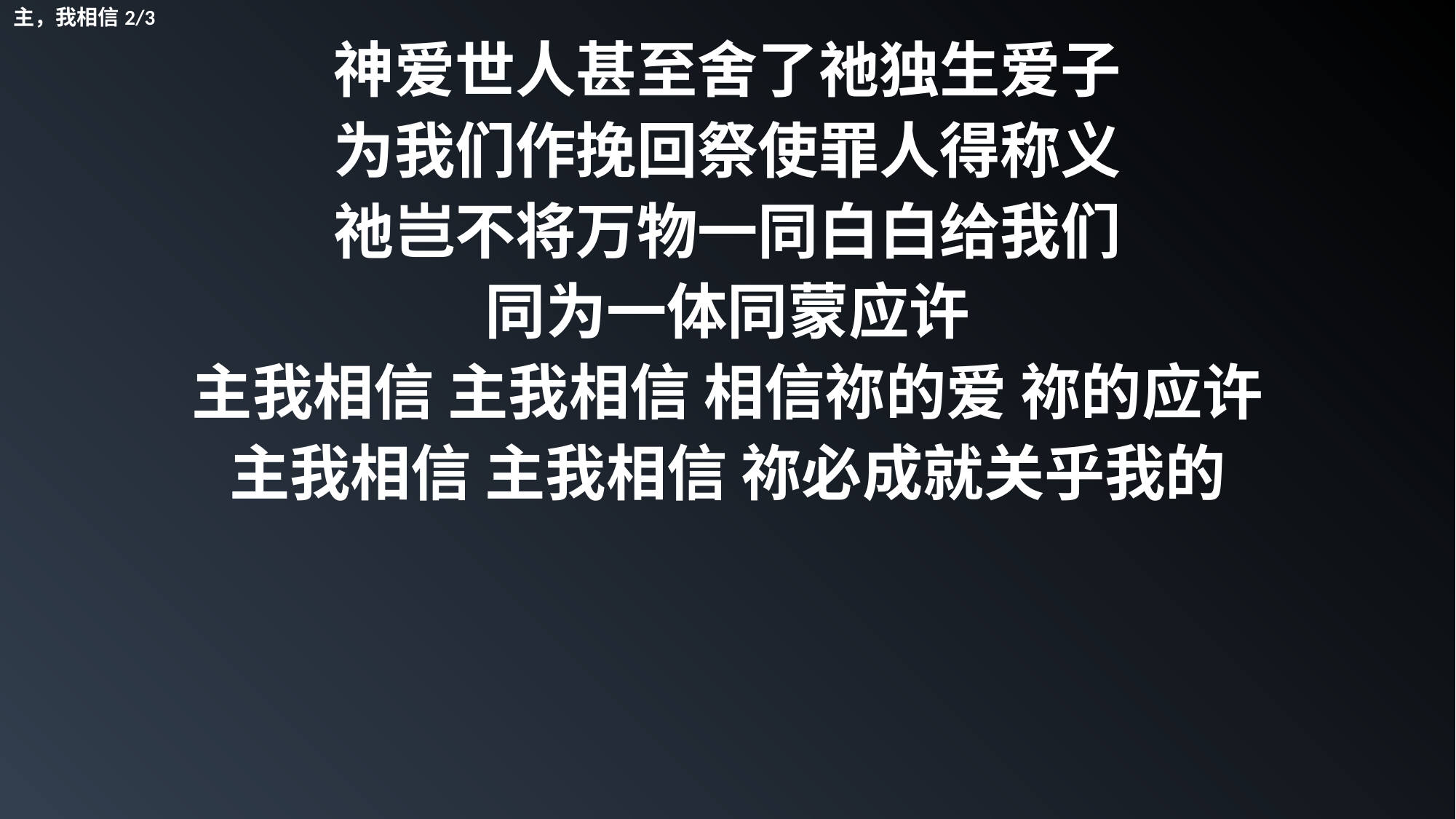

主，我相信2/3
神爱世人甚至舍了祂独生爱子
为我们作挽回祭使罪人得称义
祂岂不将万物一同白白给我们
同为一体同蒙应许
主我相信 主我相信 相信祢的爱 祢的应许
主我相信 主我相信 祢必成就关乎我的